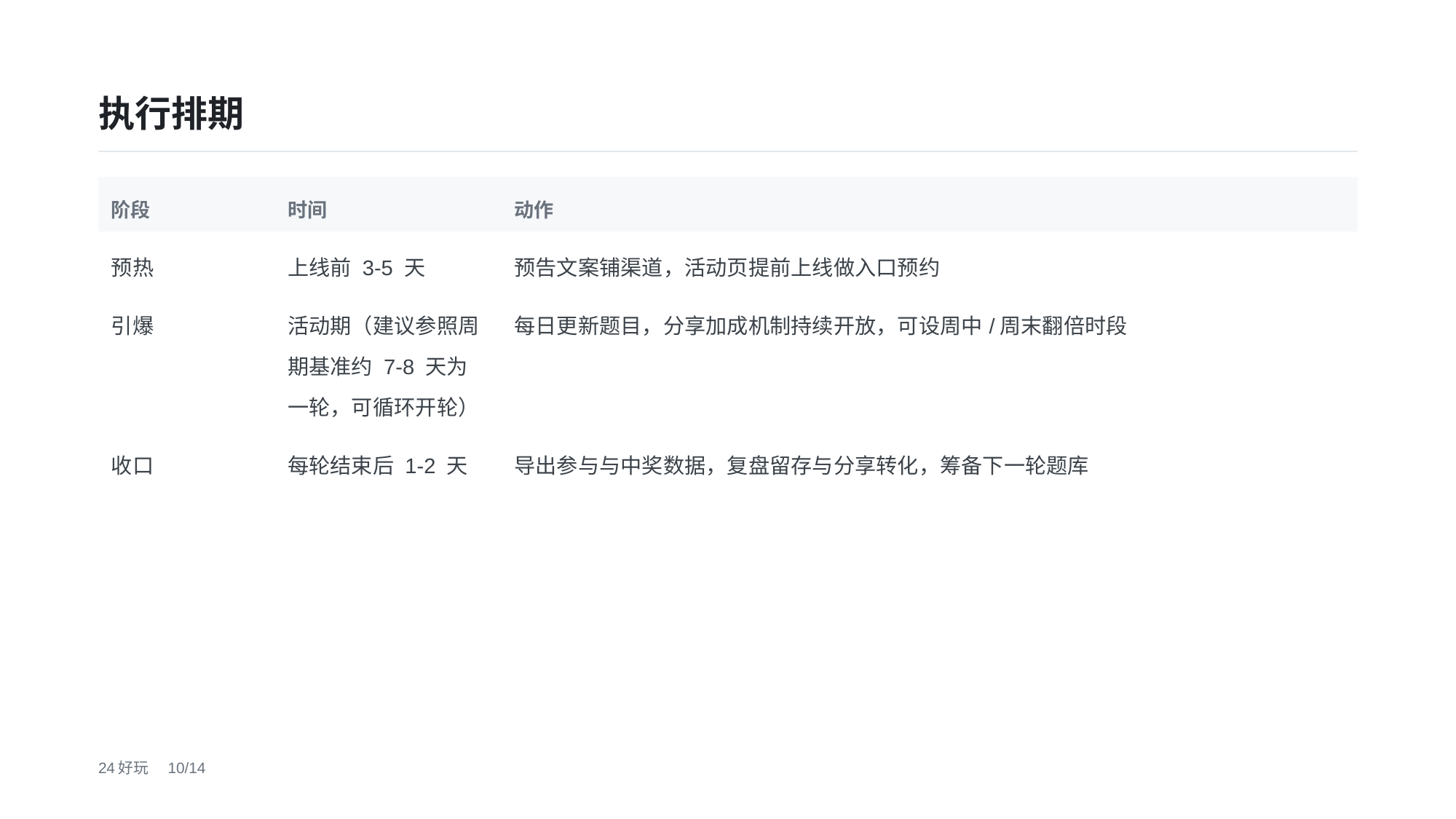

执行排期

| 阶段 | 时间 | 动作 |
| --- | --- | --- |
| 预热 | 上线前 3-5 天 | 预告文案铺渠道，活动页提前上线做入口预约 |
| 引爆 | 活动期（建议参照周期基准约 7-8 天为一轮，可循环开轮） | 每日更新题目，分享加成机制持续开放，可设周中/周末翻倍时段 |
| 收口 | 每轮结束后 1-2 天 | 导出参与与中奖数据，复盘留存与分享转化，筹备下一轮题库 |
24好玩　10/14